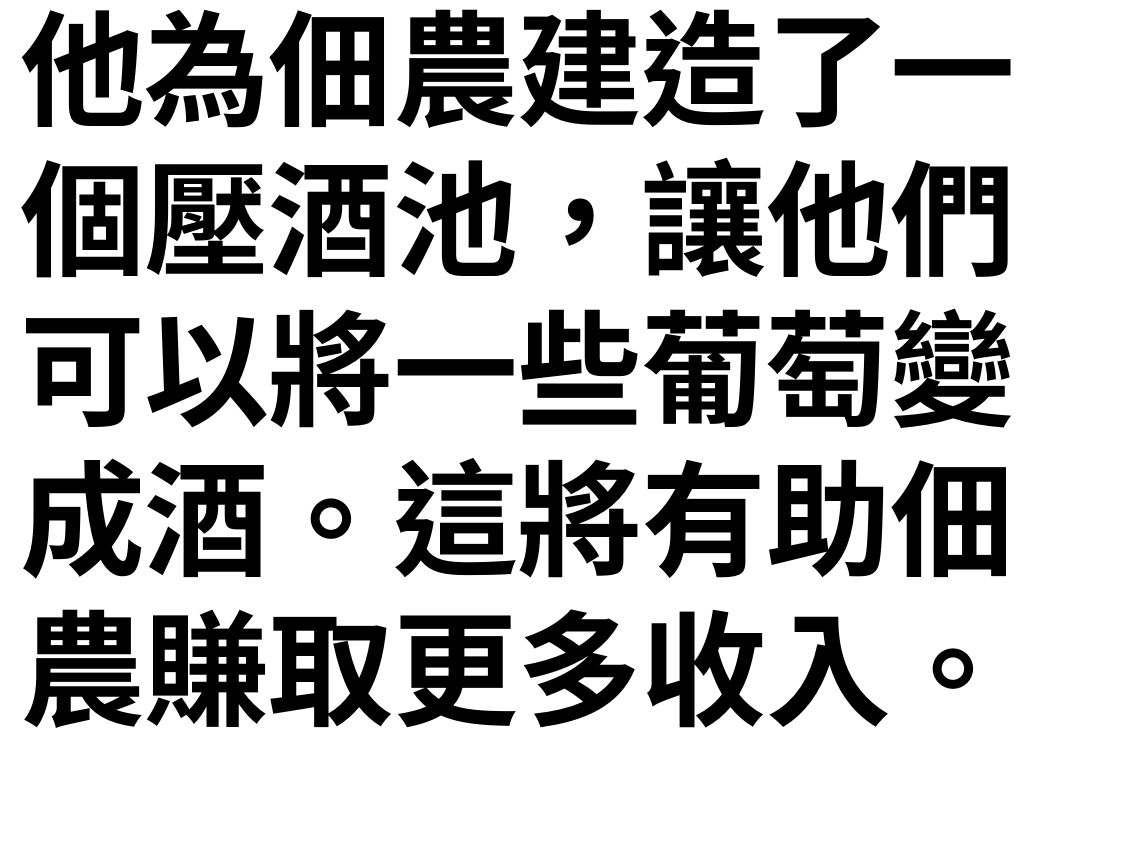

他為佃農建造了一個壓酒池，讓他們可以將一些葡萄變成酒。這將有助佃農賺取更多收入。